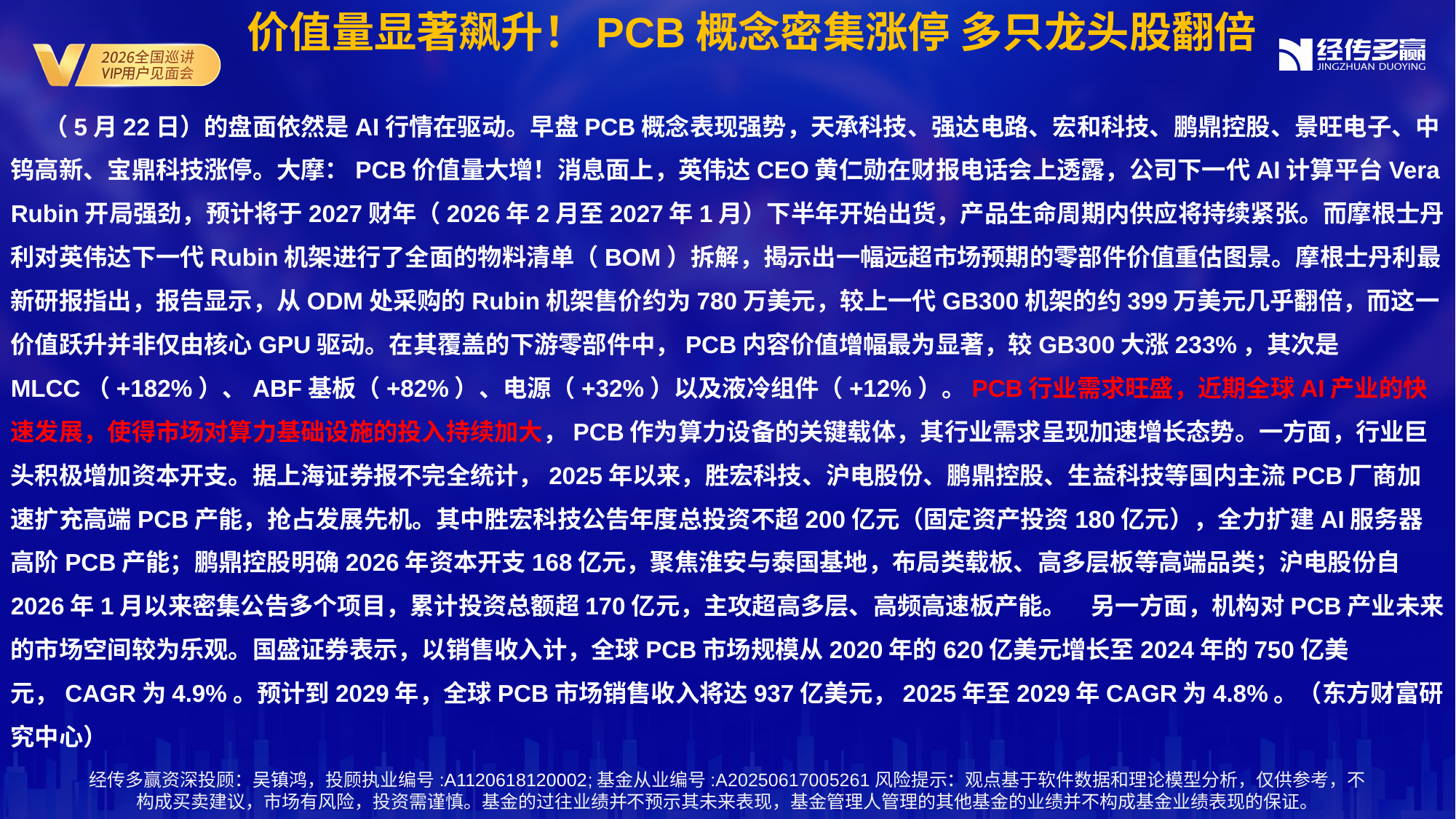

价值量显著飙升！PCB概念密集涨停 多只龙头股翻倍
     （5月22日）的盘面依然是AI行情在驱动。早盘PCB概念表现强势，天承科技、强达电路、宏和科技、鹏鼎控股、景旺电子、中钨高新、宝鼎科技涨停。大摩：PCB价值量大增！消息面上，英伟达CEO黄仁勋在财报电话会上透露，公司下一代AI计算平台Vera Rubin开局强劲，预计将于2027财年（2026年2月至2027年1月）下半年开始出货，产品生命周期内供应将持续紧张。而摩根士丹利对英伟达下一代Rubin机架进行了全面的物料清单（BOM）拆解，揭示出一幅远超市场预期的零部件价值重估图景。摩根士丹利最新研报指出，报告显示，从ODM处采购的Rubin机架售价约为780万美元，较上一代GB300机架的约399万美元几乎翻倍，而这一价值跃升并非仅由核心GPU驱动。在其覆盖的下游零部件中，PCB内容价值增幅最为显著，较GB300大涨233%，其次是MLCC（+182%）、ABF基板（+82%）、电源（+32%）以及液冷组件（+12%）。PCB行业需求旺盛，近期全球AI产业的快速发展，使得市场对算力基础设施的投入持续加大，PCB作为算力设备的关键载体，其行业需求呈现加速增长态势。一方面，行业巨头积极增加资本开支。据上海证券报不完全统计，2025年以来，胜宏科技、沪电股份、鹏鼎控股、生益科技等国内主流PCB厂商加速扩充高端PCB产能，抢占发展先机。其中胜宏科技公告年度总投资不超200亿元（固定资产投资180亿元），全力扩建AI服务器高阶PCB产能；鹏鼎控股明确2026年资本开支168亿元，聚焦淮安与泰国基地，布局类载板、高多层板等高端品类；沪电股份自2026年1月以来密集公告多个项目，累计投资总额超170亿元，主攻超高多层、高频高速板产能。　另一方面，机构对PCB产业未来的市场空间较为乐观。国盛证券表示，以销售收入计，全球PCB市场规模从2020年的620亿美元增长至2024年的750亿美元，CAGR为4.9%。预计到2029年，全球PCB市场销售收入将达937亿美元，2025年至2029年CAGR为4.8%。（东方财富研究中心）

经传多赢资深投顾：吴镇鸿，投顾执业编号:A1120618120002;基金从业编号:A20250617005261风险提示：观点基于软件数据和理论模型分析，仅供参考，不构成买卖建议，市场有风险，投资需谨慎。基金的过往业绩并不预示其未来表现，基金管理人管理的其他基金的业绩并不构成基金业绩表现的保证。